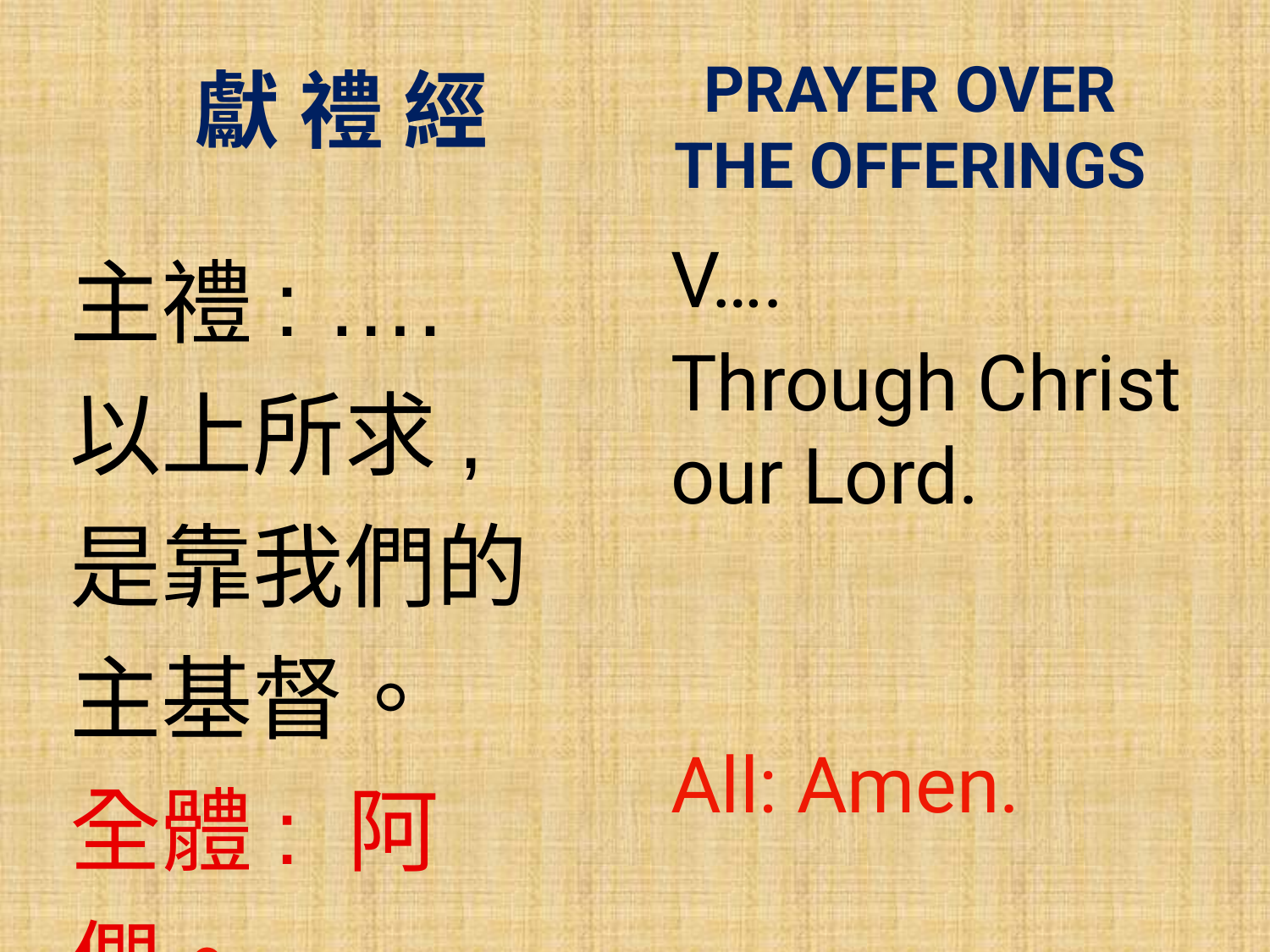

# 獻 禮 經
PRAYER OVER THE OFFERINGS
主禮: ….
以上所求, 是靠我們的主基督。
全體: 阿們。
V….
Through Christ our Lord.

All: Amen.